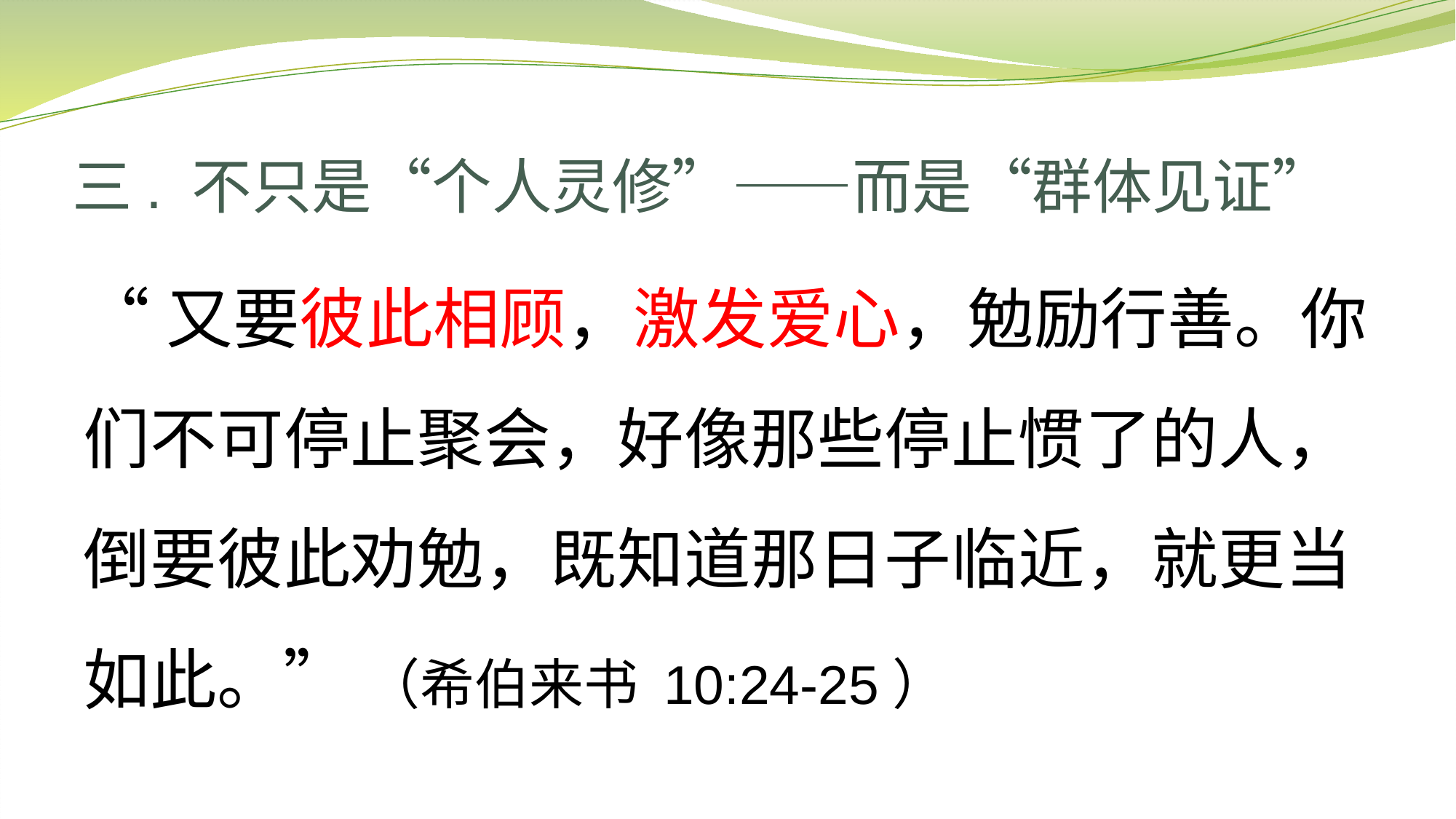

# 三. 不只是“个人灵修”——而是“群体见证”
“又要彼此相顾，激发爱心，勉励行善。你们不可停止聚会，好像那些停止惯了的人，倒要彼此劝勉，既知道那日子临近，就更当如此。” （希伯来书 10:24-25）